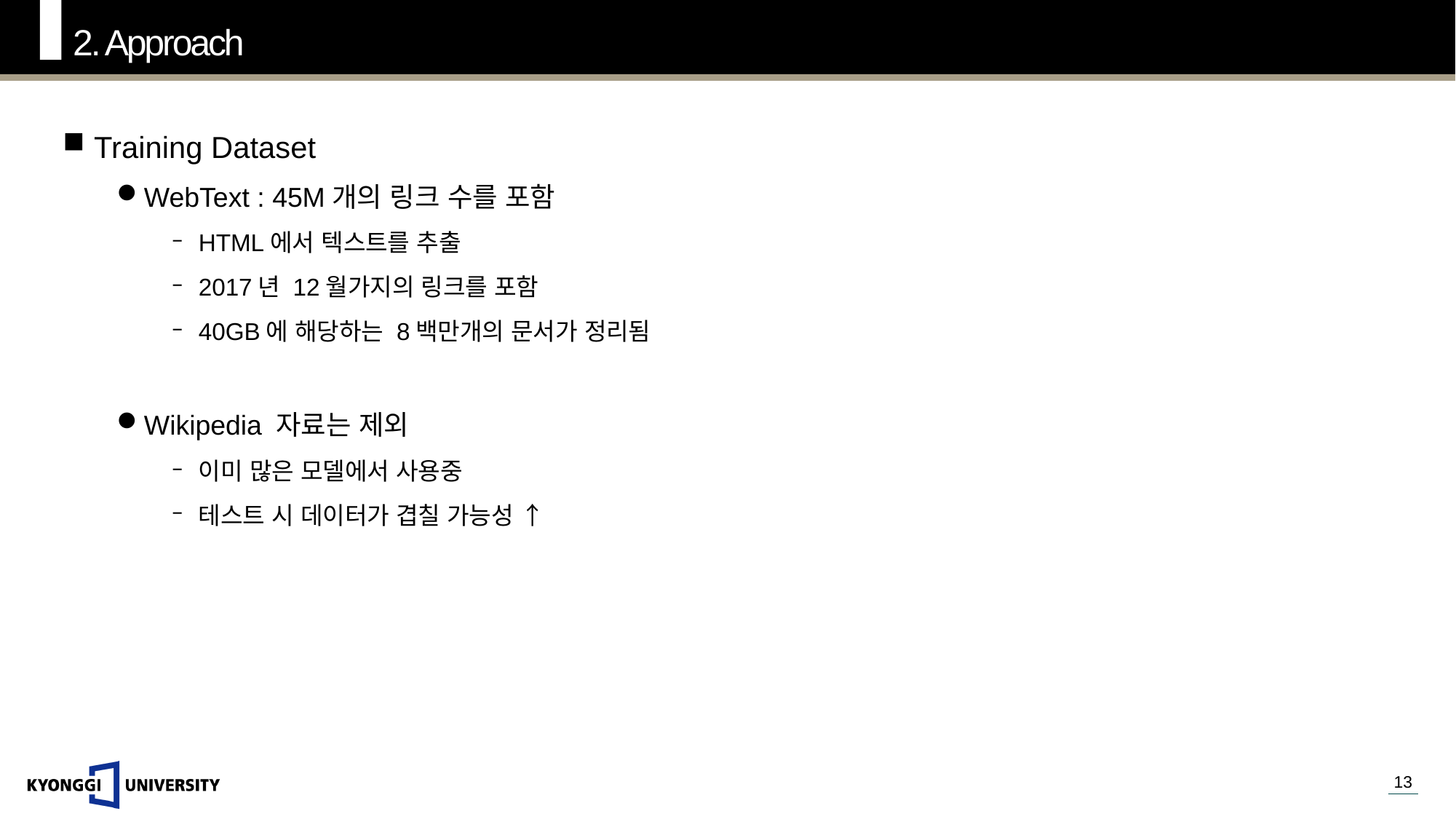

2. Approach
Training Dataset
WebText : 45M개의 링크 수를 포함
HTML에서 텍스트를 추출
2017년 12월가지의 링크를 포함
40GB에 해당하는 8백만개의 문서가 정리됨

Wikipedia 자료는 제외
이미 많은 모델에서 사용중
테스트 시 데이터가 겹칠 가능성 ↑